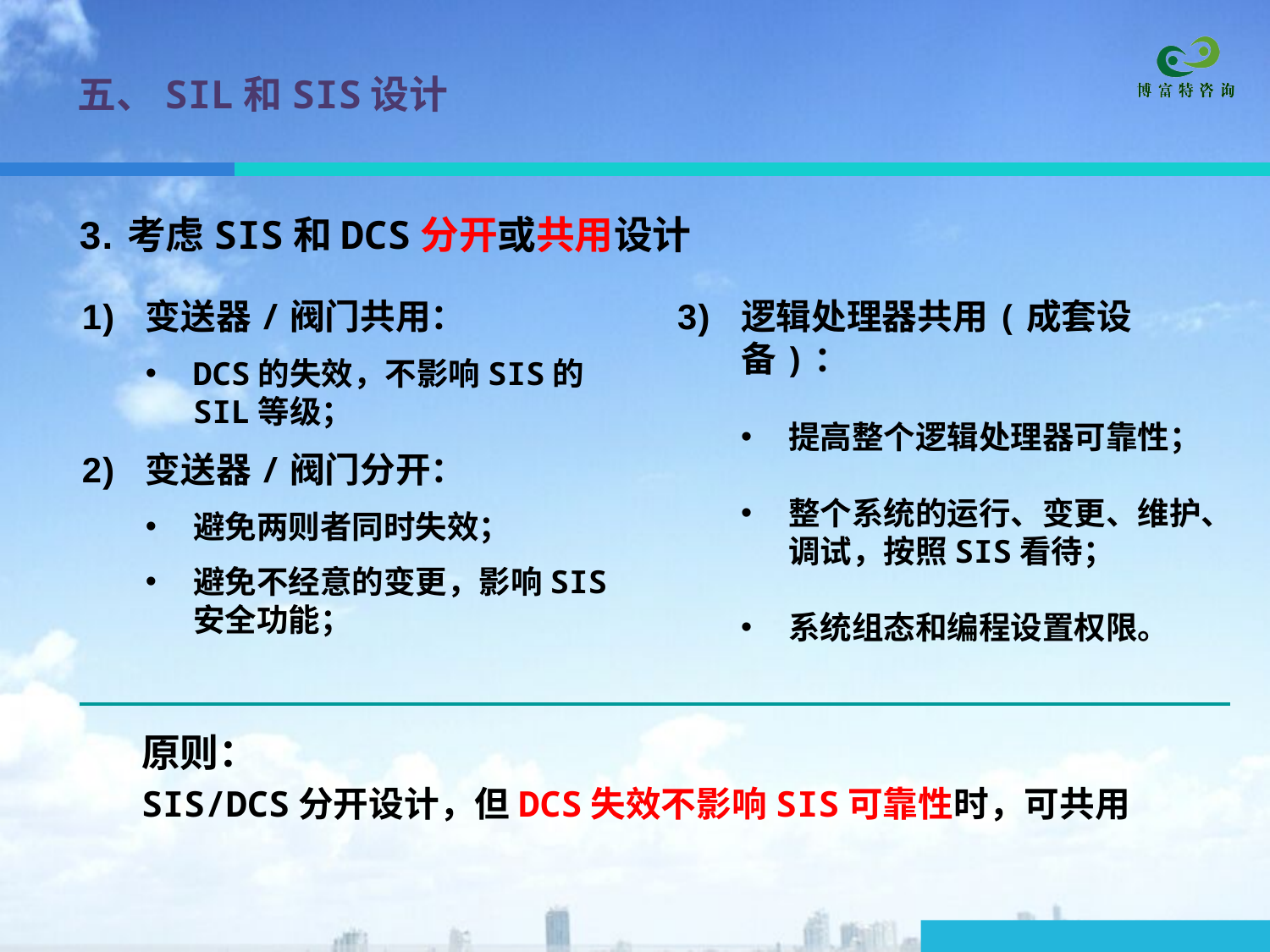

# 五、SIL和SIS设计
考虑SIS和DCS分开或共用设计
变送器/阀门共用：
DCS的失效，不影响SIS的SIL等级；
变送器/阀门分开：
避免两则者同时失效；
避免不经意的变更，影响SIS安全功能；
逻辑处理器共用(成套设备)：
提高整个逻辑处理器可靠性；
整个系统的运行、变更、维护、调试，按照SIS看待；
系统组态和编程设置权限。
原则：
SIS/DCS分开设计，但DCS失效不影响SIS可靠性时，可共用